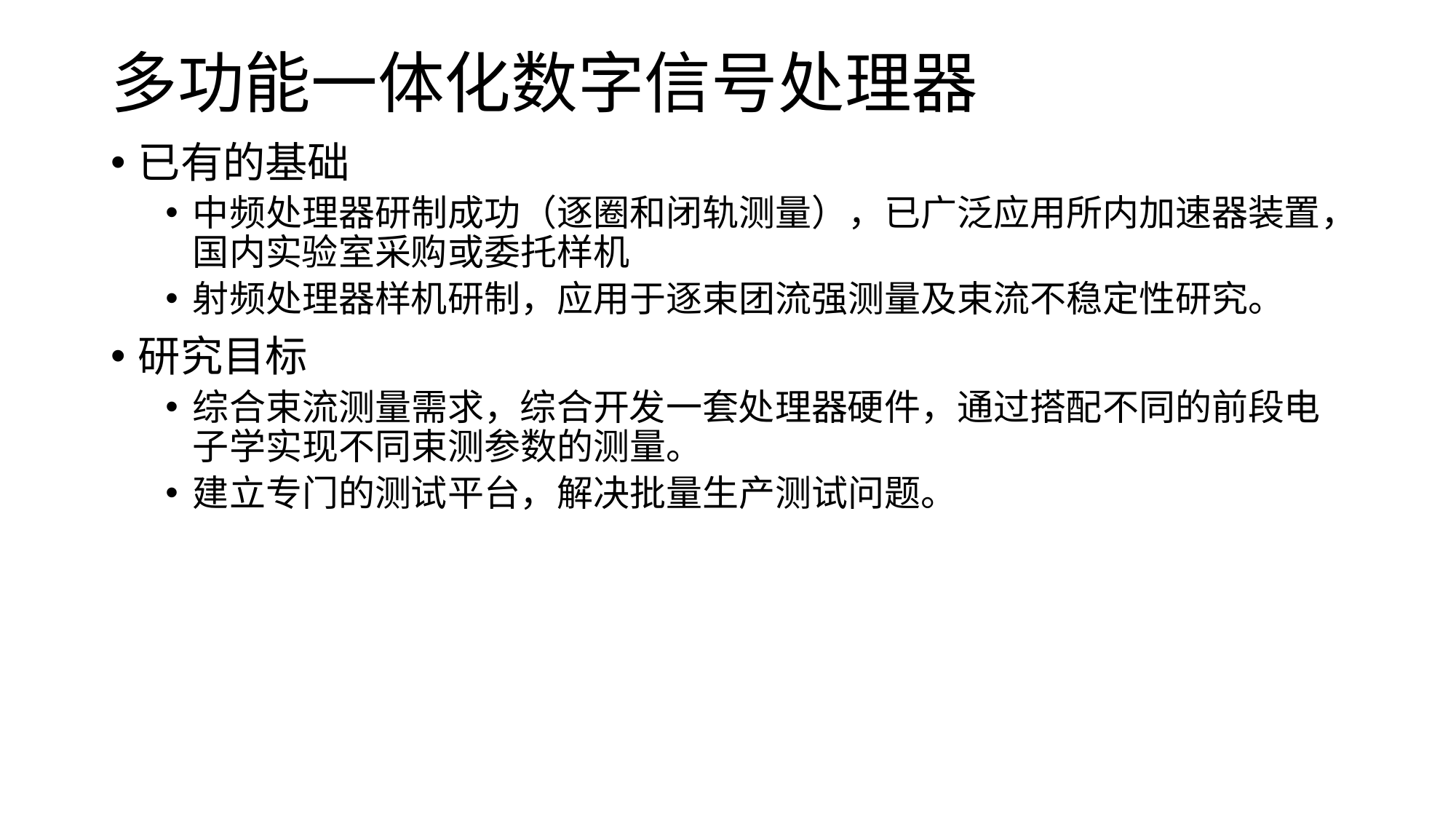

# 多功能一体化数字信号处理器
已有的基础
中频处理器研制成功（逐圈和闭轨测量），已广泛应用所内加速器装置，国内实验室采购或委托样机
射频处理器样机研制，应用于逐束团流强测量及束流不稳定性研究。
研究目标
综合束流测量需求，综合开发一套处理器硬件，通过搭配不同的前段电子学实现不同束测参数的测量。
建立专门的测试平台，解决批量生产测试问题。